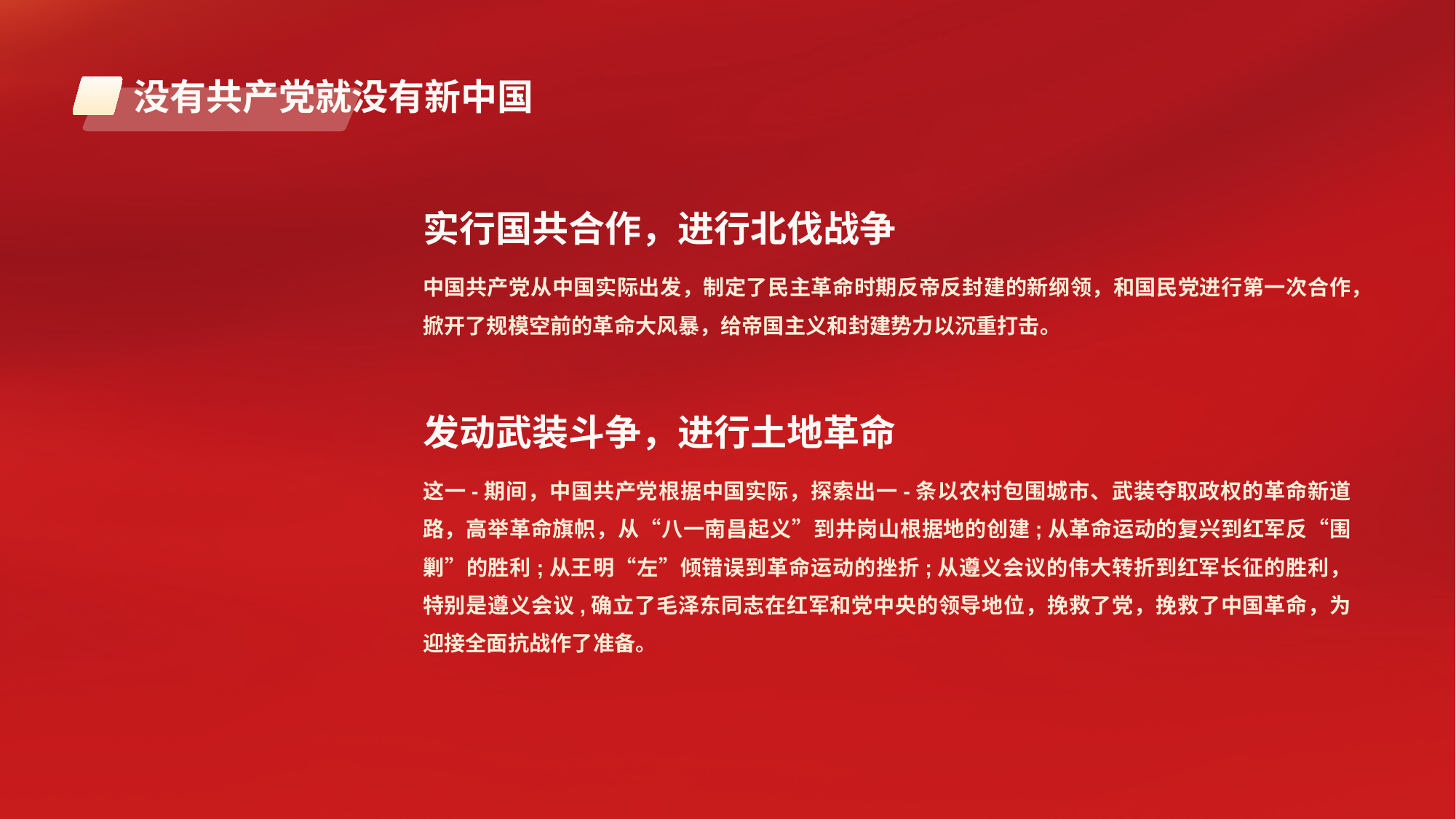

没有共产党就没有新中国

实行国共合作，进行北伐战争
中国共产党从中国实际出发，制定了民主革命时期反帝反封建的新纲领，和国民党进行第一次合作，掀开了规模空前的革命大风暴，给帝国主义和封建势力以沉重打击。
发动武装斗争，进行土地革命
这一-期间，中国共产党根据中国实际，探索出一-条以农村包围城市、武装夺取政权的革命新道路，高举革命旗帜，从“八一南昌起义”到井岗山根据地的创建;从革命运动的复兴到红军反“围剿”的胜利;从王明“左”倾错误到革命运动的挫折;从遵义会议的伟大转折到红军长征的胜利， 特别是遵义会议,确立了毛泽东同志在红军和党中央的领导地位，挽救了党，挽救了中国革命，为迎接全面抗战作了准备。